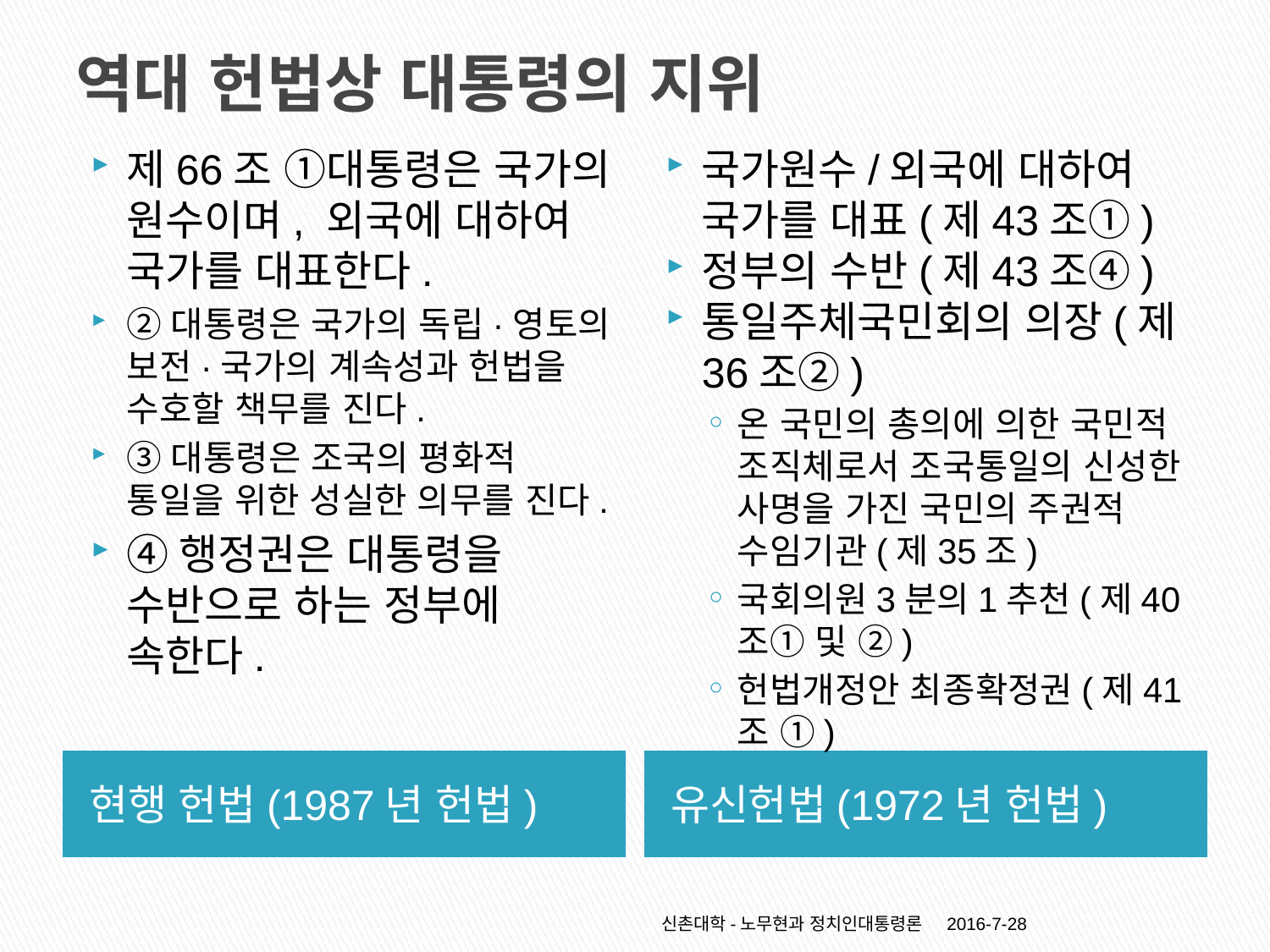

# 역대 헌법상 대통령의 지위
제66조 ①대통령은 국가의 원수이며, 외국에 대하여 국가를 대표한다.
②대통령은 국가의 독립·영토의 보전·국가의 계속성과 헌법을 수호할 책무를 진다.
③대통령은 조국의 평화적 통일을 위한 성실한 의무를 진다.
④행정권은 대통령을 수반으로 하는 정부에 속한다.
국가원수/외국에 대하여 국가를 대표(제43조①)
정부의 수반(제43조④)
통일주체국민회의 의장(제36조②)
온 국민의 총의에 의한 국민적 조직체로서 조국통일의 신성한 사명을 가진 국민의 주권적 수임기관(제35조)
국회의원3분의1추천(제40조① 및 ②)
헌법개정안 최종확정권(제41조 ①)

현행 헌법(1987년 헌법)
유신헌법(1972년 헌법)
신촌대학-노무현과 정치인대통령론
2016-7-28